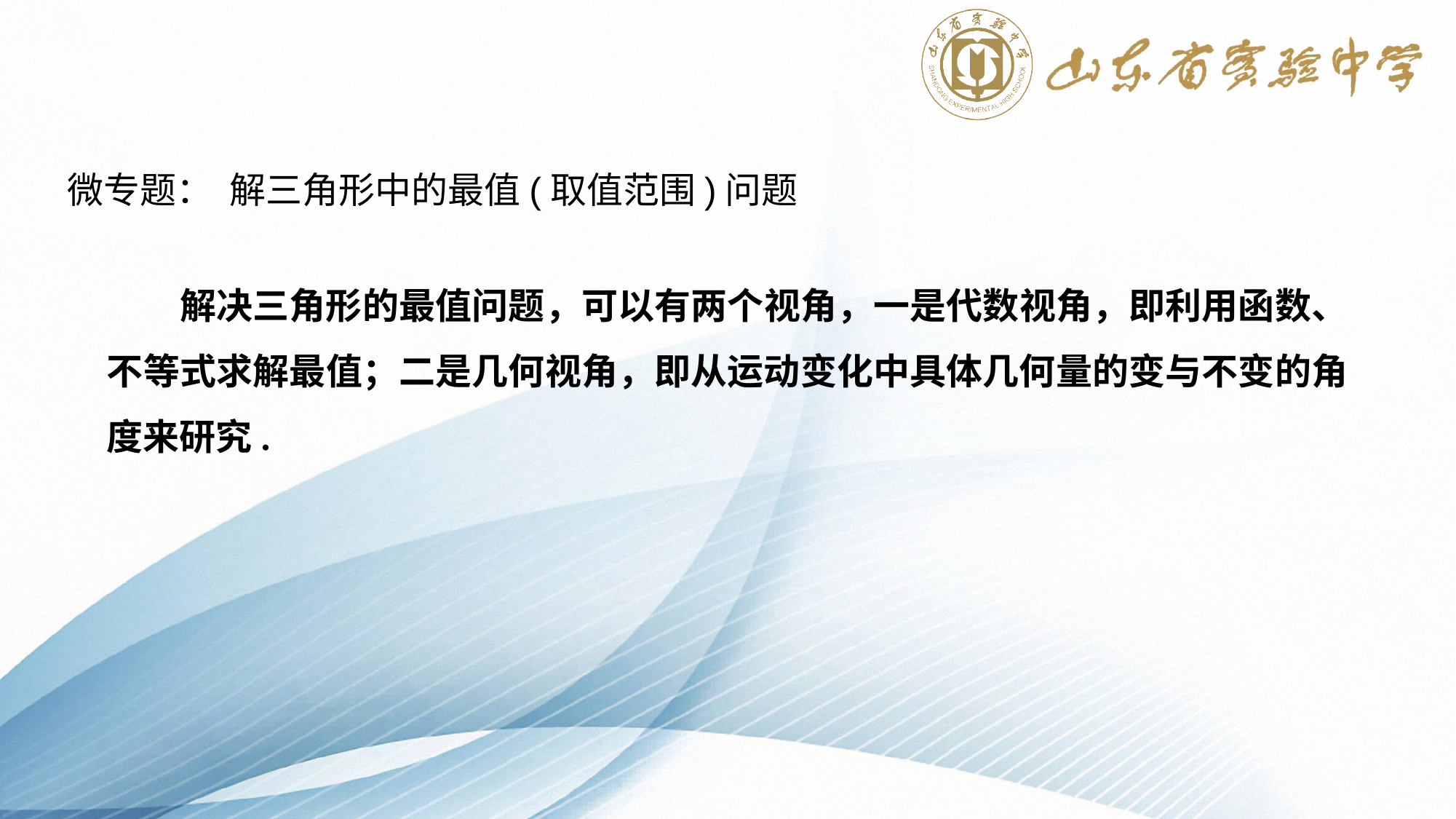

微专题：  解三角形中的最值(取值范围)问题
解决三角形的最值问题，可以有两个视角，一是代数视角，即利用函数、不等式求解最值；二是几何视角，即从运动变化中具体几何量的变与不变的角度来研究.